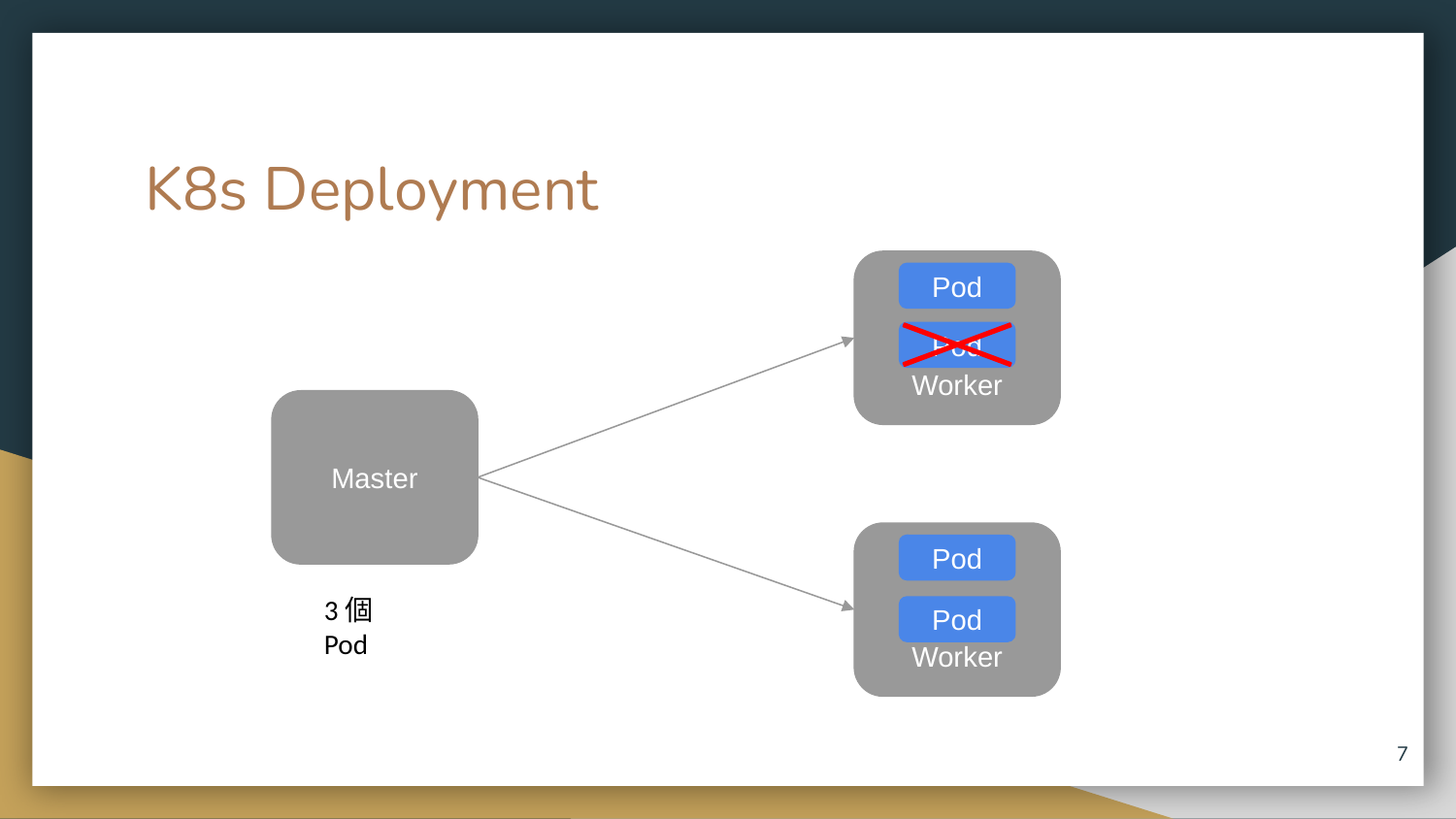

# K8s Deployment
Worker
Pod

Pod
Master
Worker
Pod
3個 Pod
Pod
7